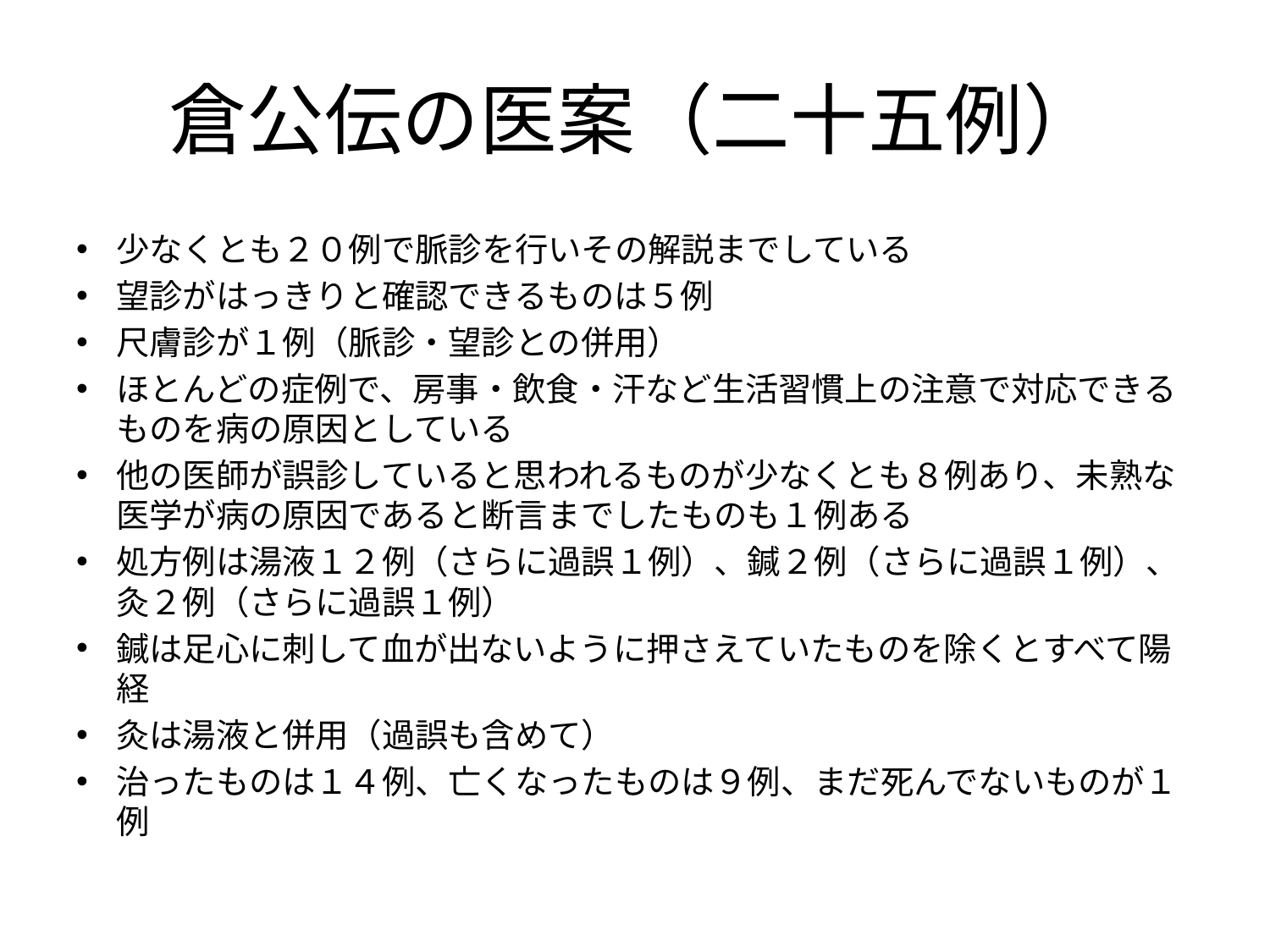

# 倉公伝の医案（二十五例）
少なくとも２０例で脈診を行いその解説までしている
望診がはっきりと確認できるものは５例
尺膚診が１例（脈診・望診との併用）
ほとんどの症例で、房事・飲食・汗など生活習慣上の注意で対応できるものを病の原因としている
他の医師が誤診していると思われるものが少なくとも８例あり、未熟な医学が病の原因であると断言までしたものも１例ある
処方例は湯液１２例（さらに過誤１例）、鍼２例（さらに過誤１例）、灸２例（さらに過誤１例）
鍼は足心に刺して血が出ないように押さえていたものを除くとすべて陽経
灸は湯液と併用（過誤も含めて）
治ったものは１４例、亡くなったものは９例、まだ死んでないものが１例